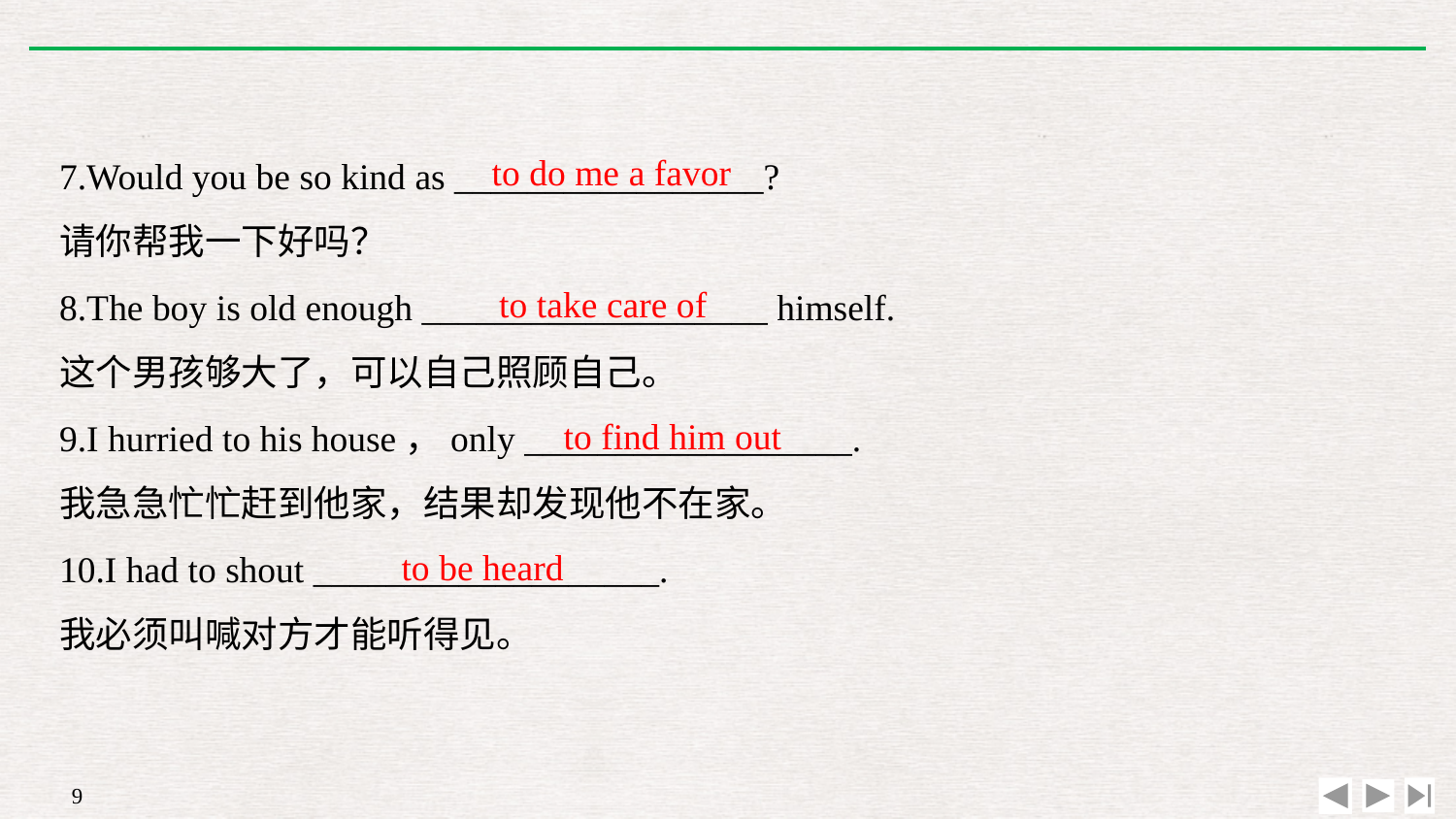

to do me a favor
7.Would you be so kind as _________________?
请你帮我一下好吗？
8.The boy is old enough ___________________ himself.
这个男孩够大了，可以自己照顾自己。
9.I hurried to his house，only __________________.
我急急忙忙赶到他家，结果却发现他不在家。
10.I had to shout ___________________.
我必须叫喊对方才能听得见。
to take care of
to find him out
to be heard